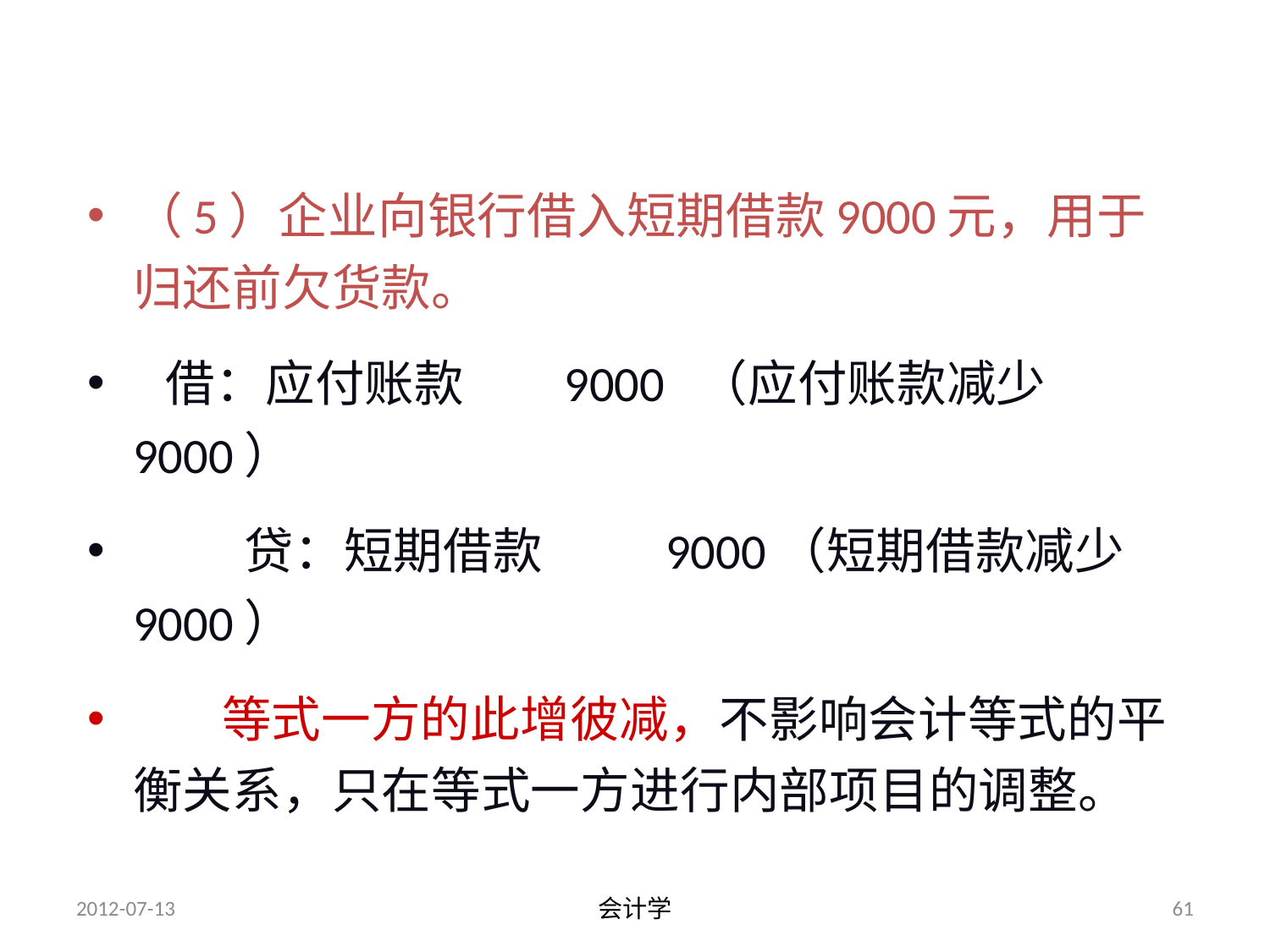

（5）企业向银行借入短期借款9000元，用于归还前欠货款。
  借：应付账款        9000  （应付账款减少9000）
         贷：短期借款          9000（短期借款减少9000）
       等式一方的此增彼减，不影响会计等式的平衡关系，只在等式一方进行内部项目的调整。
2012-07-13
会计学
61